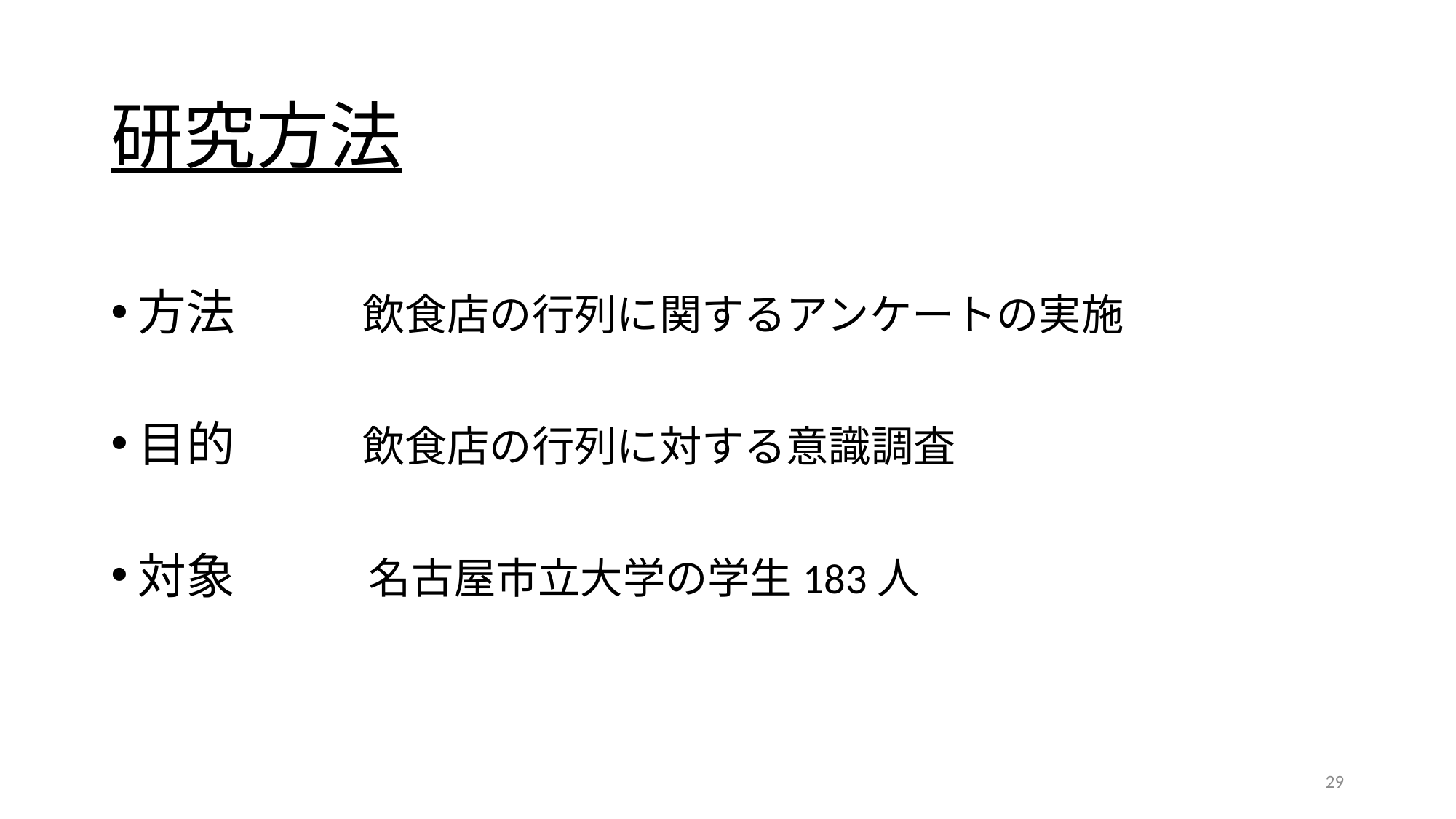

# 研究方法
方法　　　飲食店の行列に関するアンケートの実施
目的　　　飲食店の行列に対する意識調査
対象　　　名古屋市立大学の学生183人

29